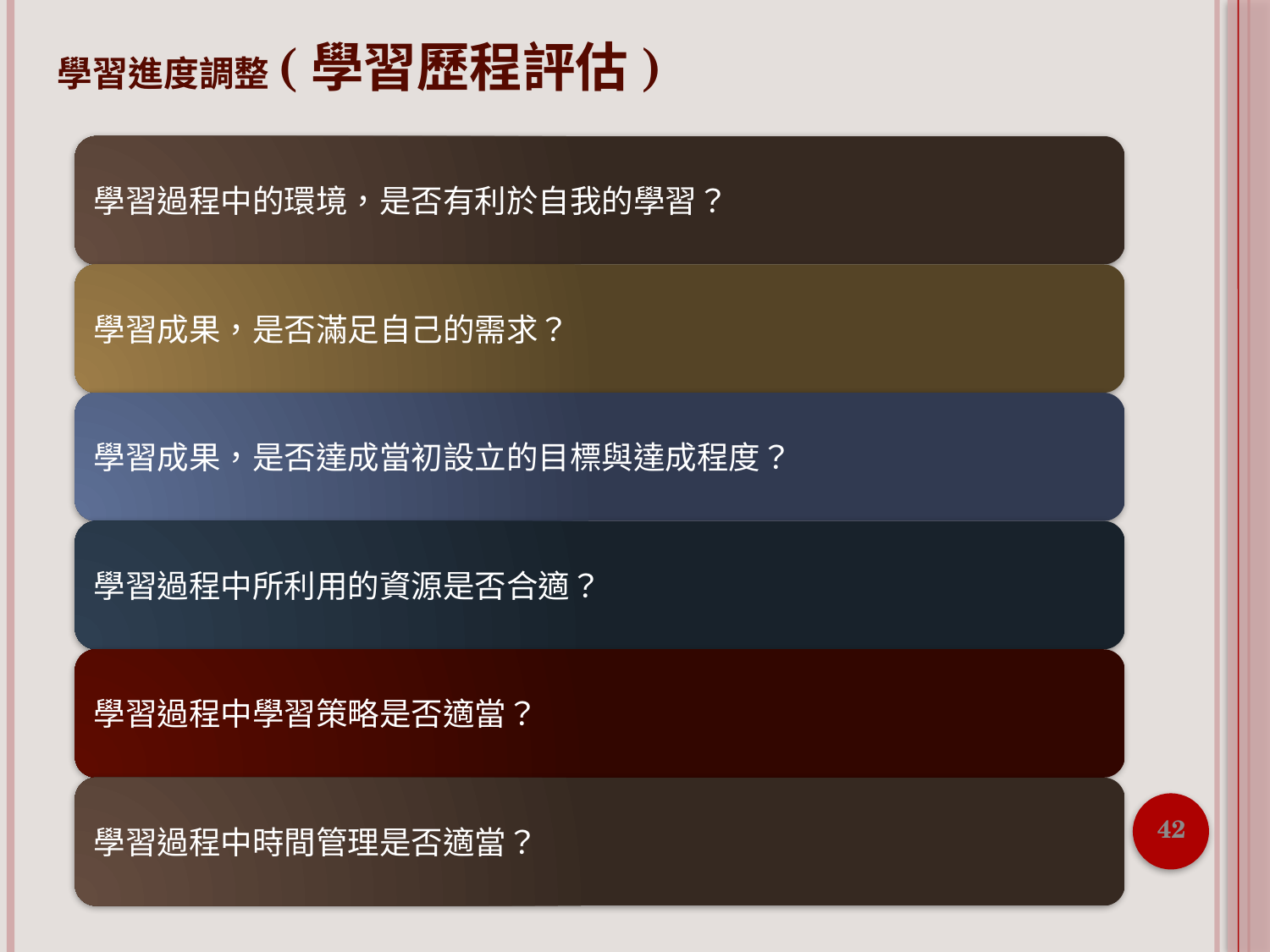

學習進度調整(學習歷程評估)
學習成果，是否滿足自己的需求？
學習成果，是否達成當初設立的目標與達成程度？
學習過程中所利用的資源是否合適？
學習過程中學習策略是否適當？
學習過程中時間管理是否適當？
學習過程中的環境，是否有利於自我的學習？

42